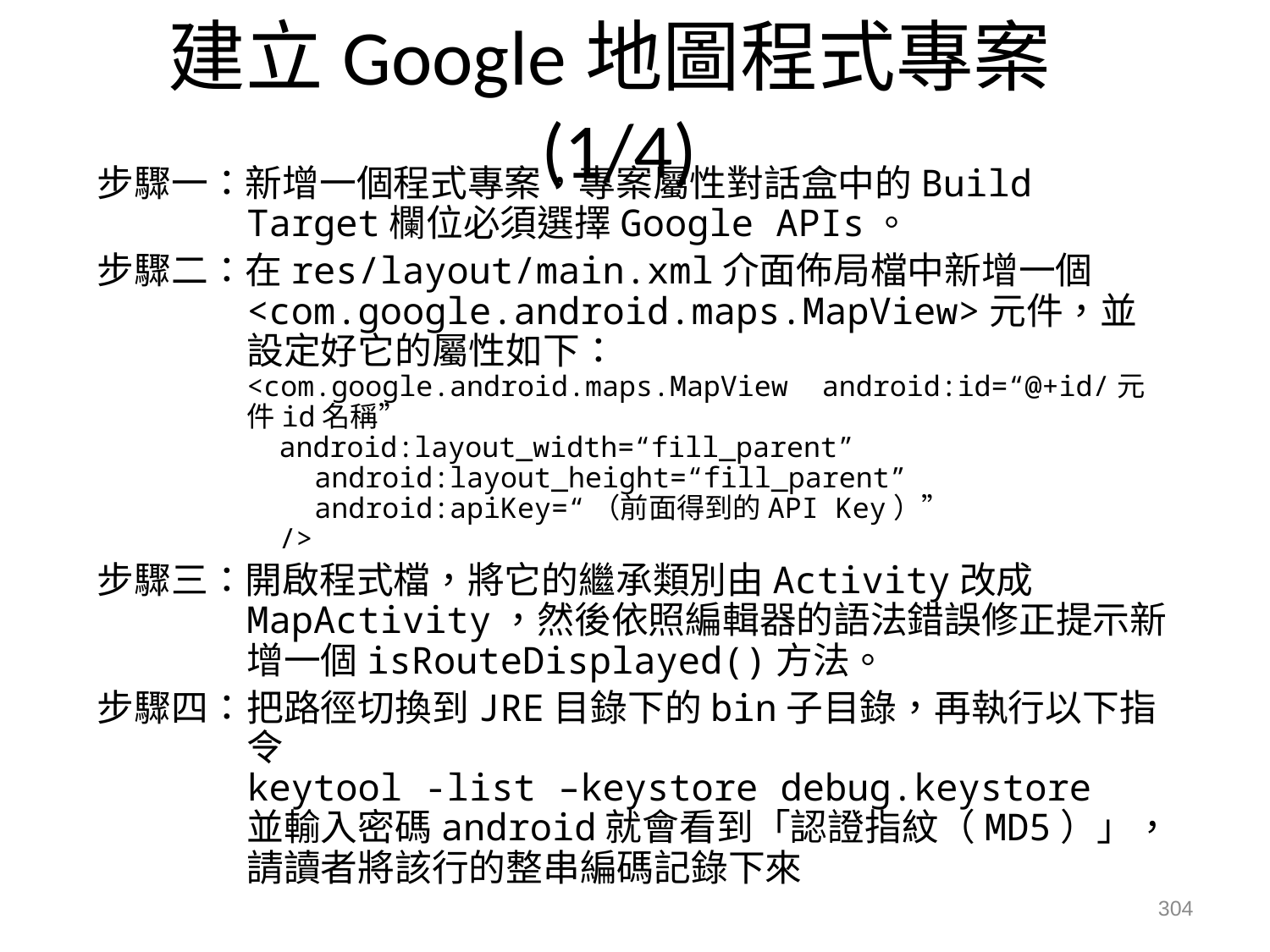

# 建立Google地圖程式專案(1/4)
步驟一：新增一個程式專案，專案屬性對話盒中的Build Target欄位必須選擇Google APIs。
步驟二：在res/layout/main.xml介面佈局檔中新增一個<com.google.android.maps.MapView>元件，並設定好它的屬性如下：
<com.google.android.maps.MapView  android:id=“@+id/元件id名稱”
    android:layout_width=“fill_parent”
    android:layout_height=“fill_parent”
    android:apiKey=“（前面得到的API Key）”
    />
步驟三：開啟程式檔，將它的繼承類別由Activity改成MapActivity，然後依照編輯器的語法錯誤修正提示新增一個isRouteDisplayed()方法。
步驟四：	把路徑切換到JRE目錄下的bin子目錄，再執行以下指令
keytool -list –keystore debug.keystore
並輸入密碼android就會看到「認證指紋（MD5）」，請讀者將該行的整串編碼記錄下來
304